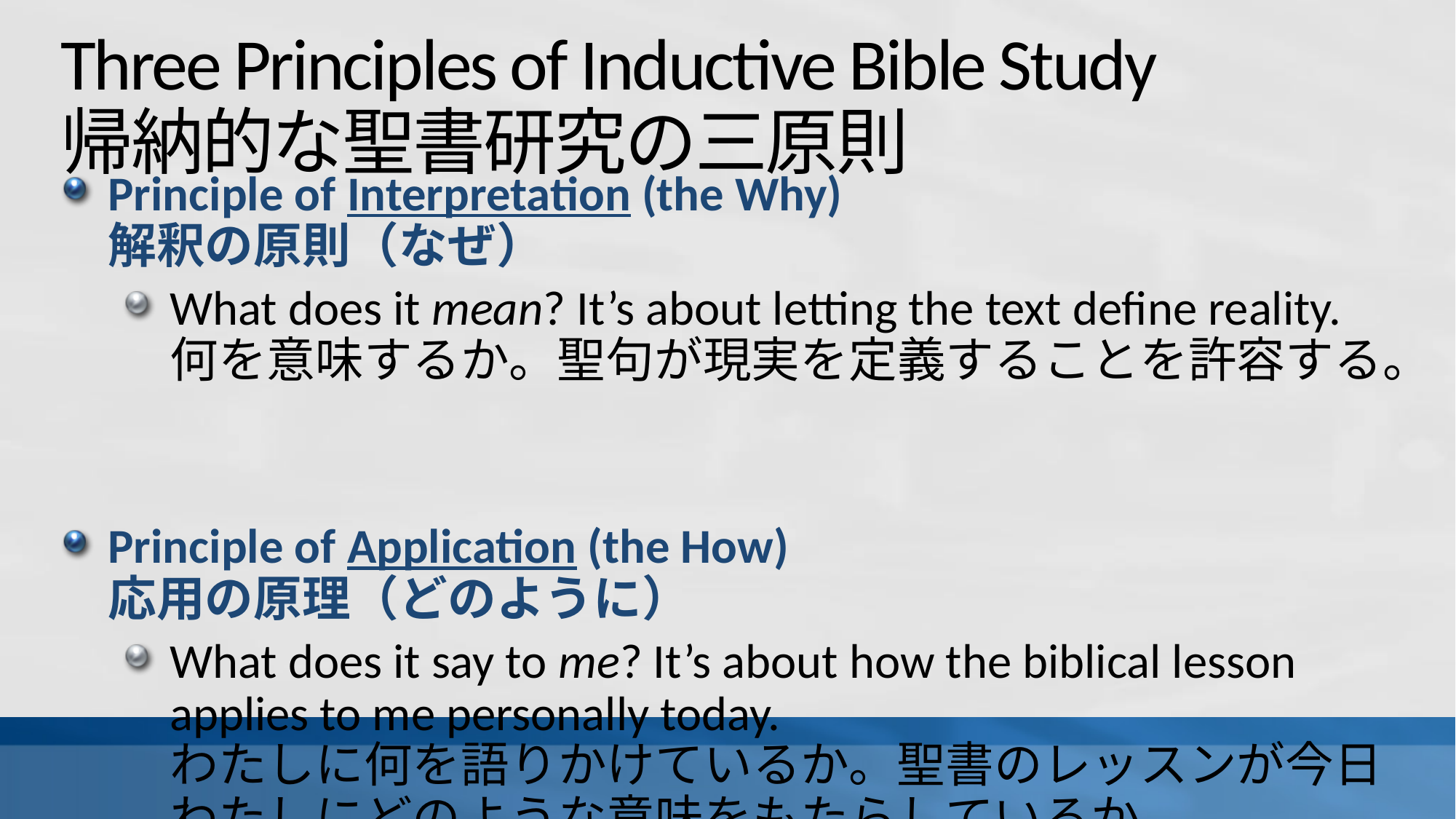

# Three Principles of Inductive Bible Study 帰納的な聖書研究の三原則
Principle of Interpretation (the Why)
解釈の原則（なぜ）
What does it mean? It’s about letting the text define reality.
何を意味するか。聖句が現実を定義することを許容する。

Principle of Application (the How)
応用の原理（どのように）
What does it say to me? It’s about how the biblical lesson applies to me personally today.
わたしに何を語りかけているか。聖書のレッスンが今日わたしにどのような意味をもたらしているか